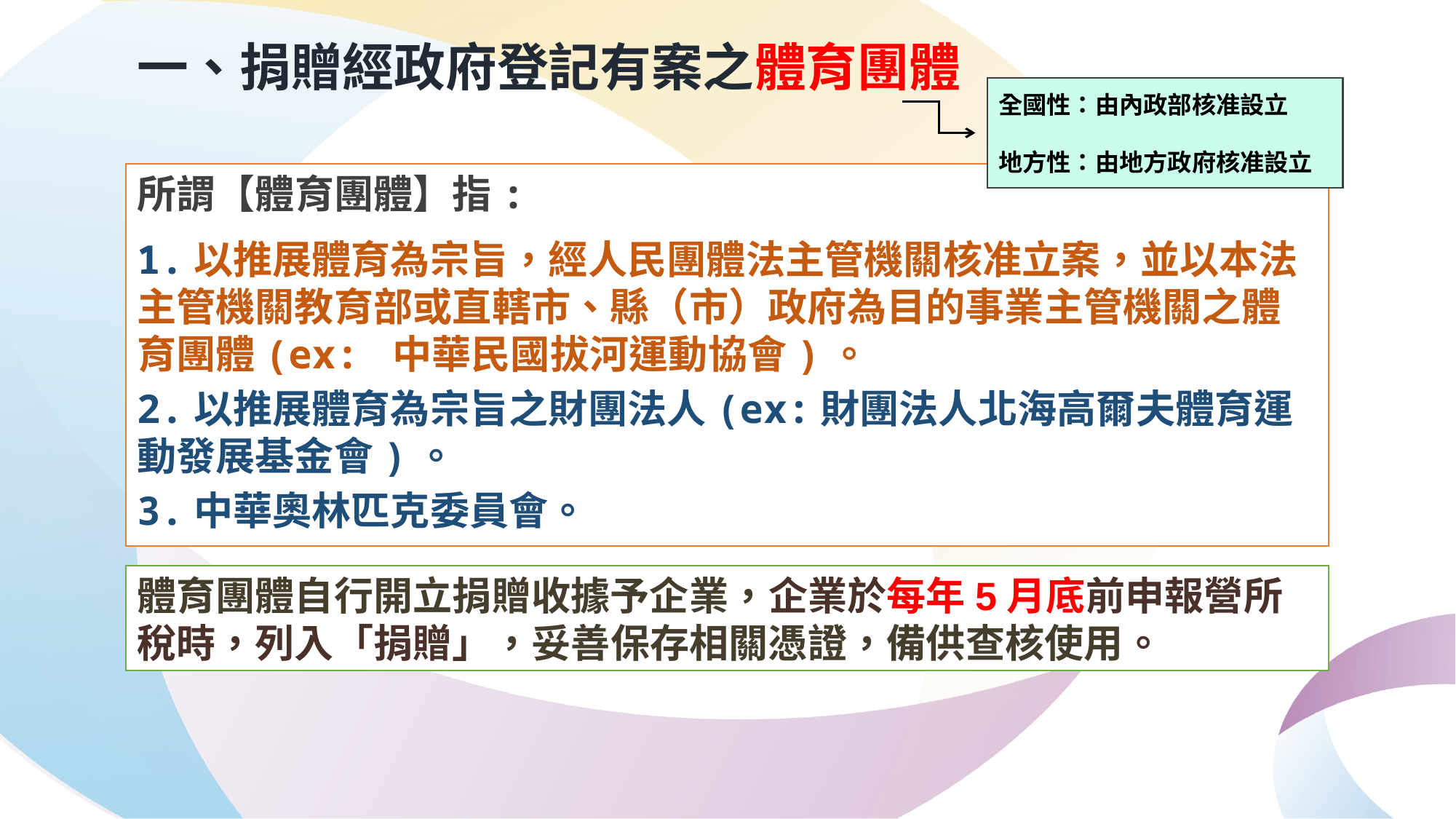

一、捐贈經政府登記有案之體育團體
全國性：由內政部核准設立

地方性：由地方政府核准設立
所謂【體育團體】指:

1.以推展體育為宗旨，經人民團體法主管機關核准立案，並以本法主管機關教育部或直轄市、縣（市）政府為目的事業主管機關之體育團體(ex: 中華民國拔河運動協會)。

2.以推展體育為宗旨之財團法人(ex:財團法人北海高爾夫體育運動發展基金會)。

3.中華奧林匹克委員會。

體育團體自行開立捐贈收據予企業，企業於每年5月底前申報營所稅時，列入「捐贈」，妥善保存相關憑證，備供查核使用。